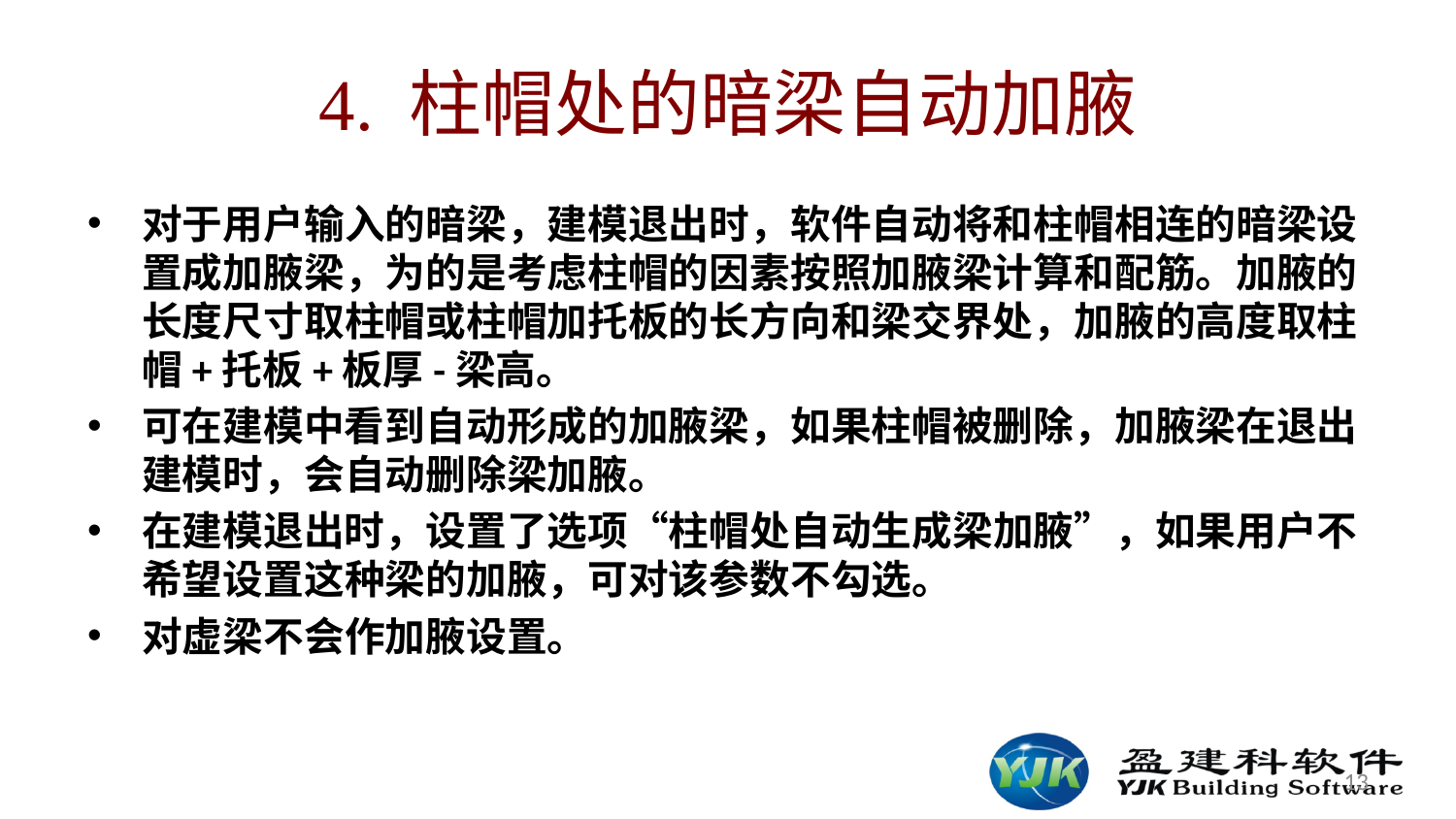

# 4. 柱帽处的暗梁自动加腋
对于用户输入的暗梁，建模退出时，软件自动将和柱帽相连的暗梁设置成加腋梁，为的是考虑柱帽的因素按照加腋梁计算和配筋。加腋的长度尺寸取柱帽或柱帽加托板的长方向和梁交界处，加腋的高度取柱帽+托板+板厚-梁高。
可在建模中看到自动形成的加腋梁，如果柱帽被删除，加腋梁在退出建模时，会自动删除梁加腋。
在建模退出时，设置了选项“柱帽处自动生成梁加腋”，如果用户不希望设置这种梁的加腋，可对该参数不勾选。
对虚梁不会作加腋设置。

13